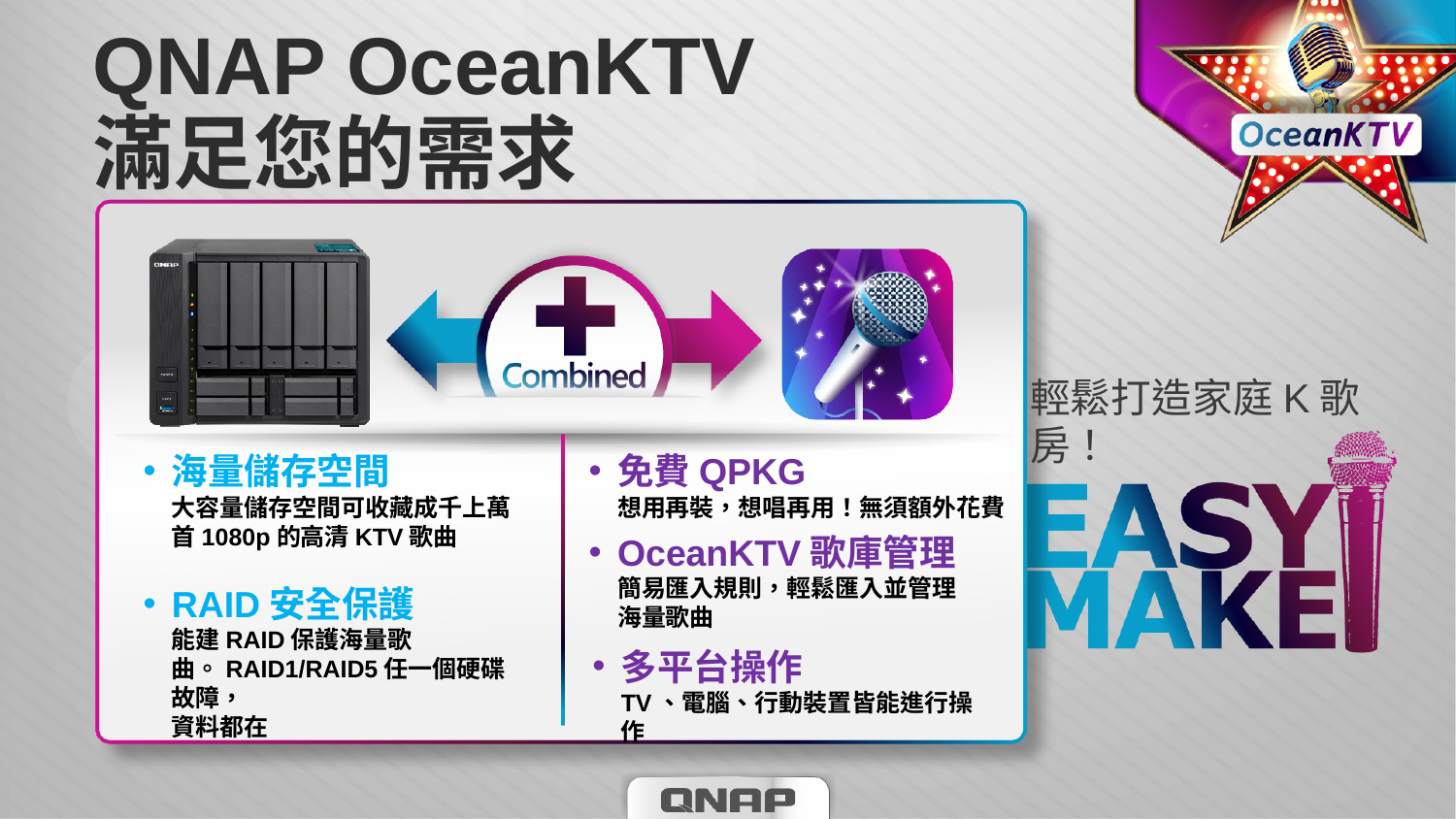

QNAP OceanKTV 滿足您的需求
輕鬆打造家庭K歌房！
海量儲存空間
大容量儲存空間可收藏成千上萬首1080p的高清KTV歌曲
免費QPKG
想用再裝，想唱再用！無須額外花費
OceanKTV歌庫管理
簡易匯入規則，輕鬆匯入並管理海量歌曲
RAID安全保護
能建RAID保護海量歌曲。RAID1/RAID5任一個硬碟故障，
資料都在
多平台操作
TV、電腦、行動裝置皆能進行操作